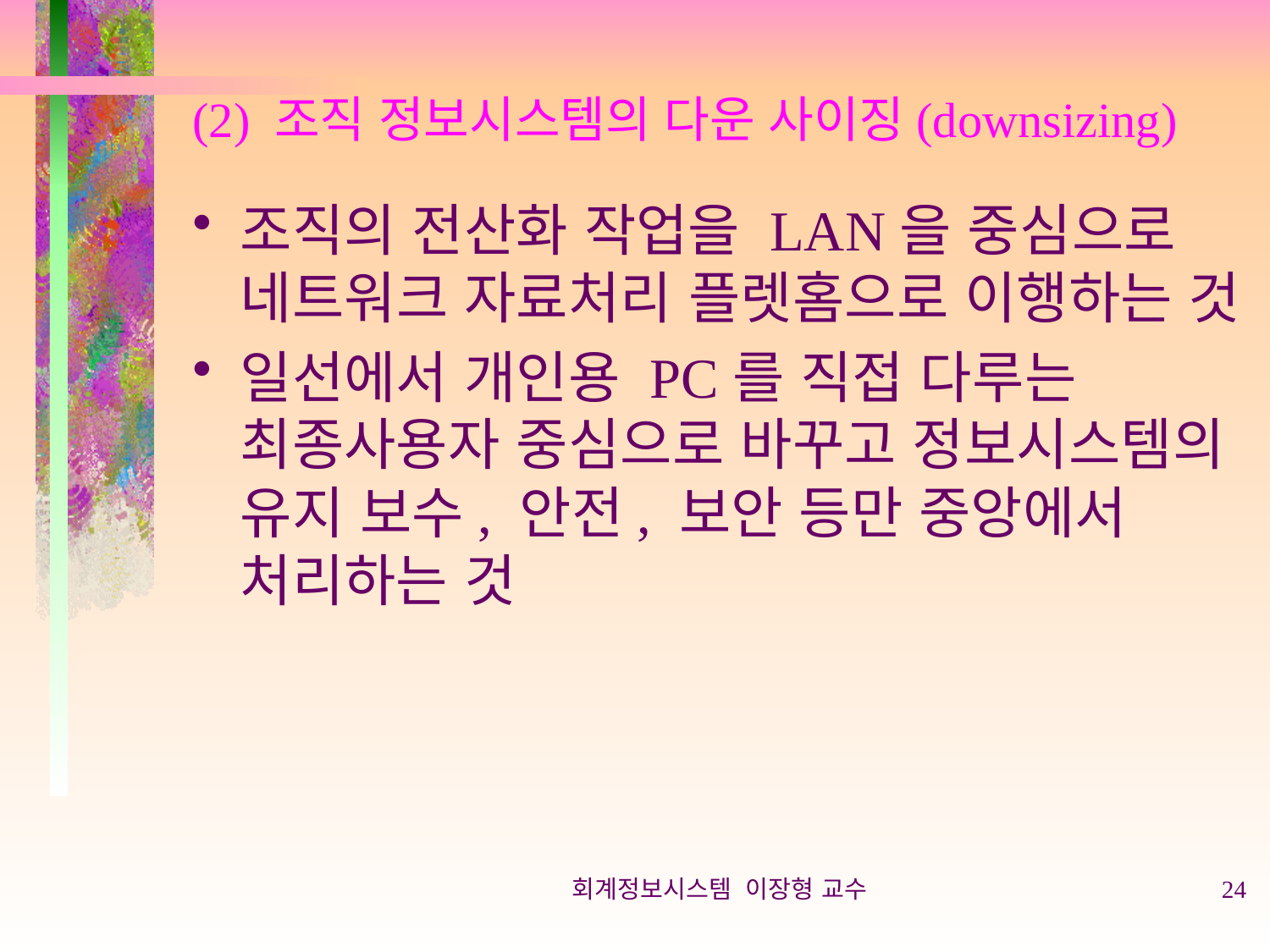

# (2) 조직 정보시스템의 다운 사이징(downsizing)
조직의 전산화 작업을 LAN을 중심으로 네트워크 자료처리 플렛홈으로 이행하는 것
일선에서 개인용 PC를 직접 다루는 최종사용자 중심으로 바꾸고 정보시스템의 유지 보수, 안전, 보안 등만 중앙에서 처리하는 것

회계정보시스템  이장형 교수
24